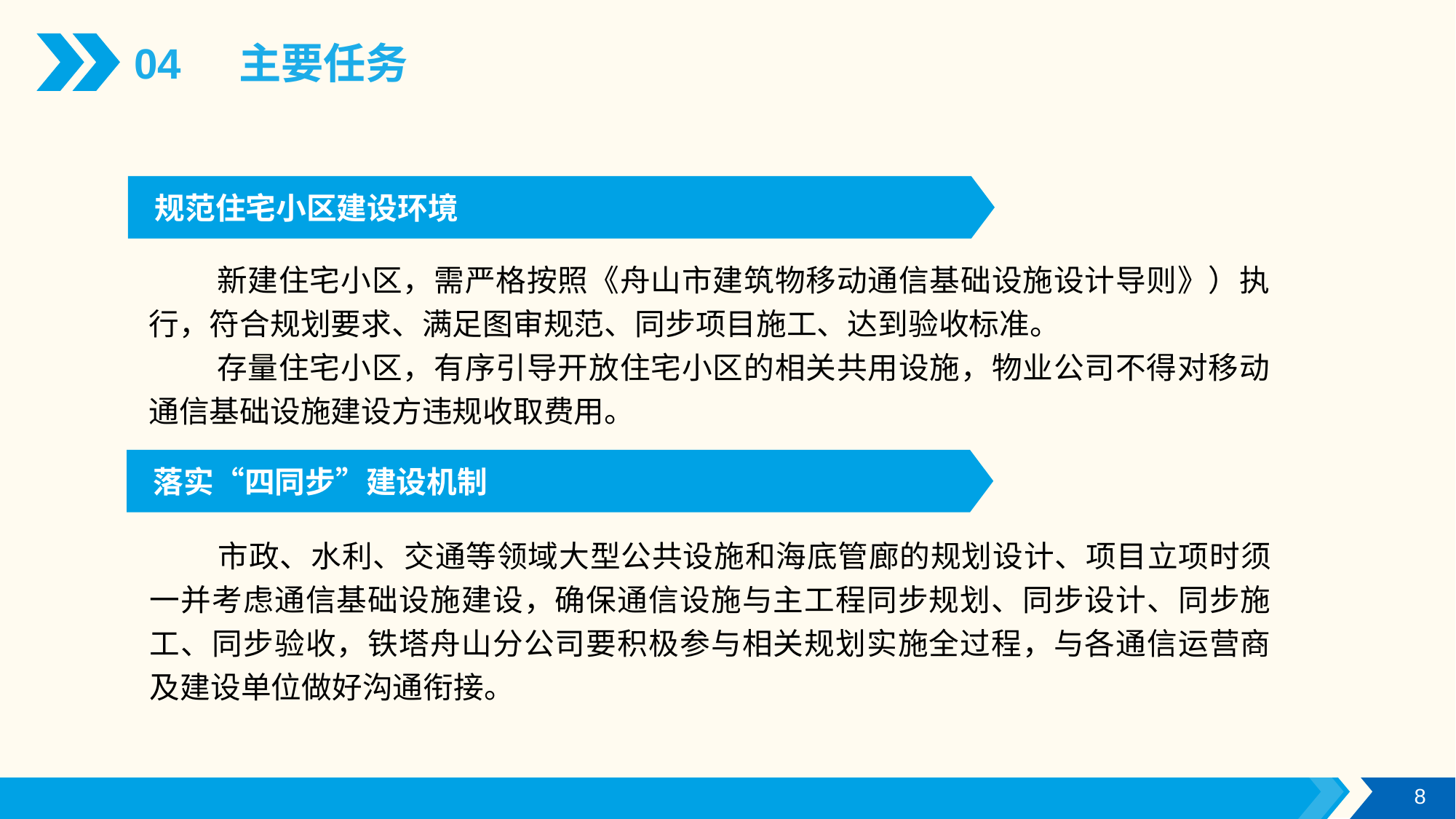

04    主要任务

规范住宅小区建设环境
  新建住宅小区，需严格按照《舟山市建筑物移动通信基础设施设计导则》）执行，符合规划要求、满足图审规范、同步项目施工、达到验收标准。
  存量住宅小区，有序引导开放住宅小区的相关共用设施，物业公司不得对移动通信基础设施建设方违规收取费用。

落实“四同步”建设机制
  市政、水利、交通等领域大型公共设施和海底管廊的规划设计、项目立项时须一并考虑通信基础设施建设，确保通信设施与主工程同步规划、同步设计、同步施工、同步验收，铁塔舟山分公司要积极参与相关规划实施全过程，与各通信运营商及建设单位做好沟通衔接。